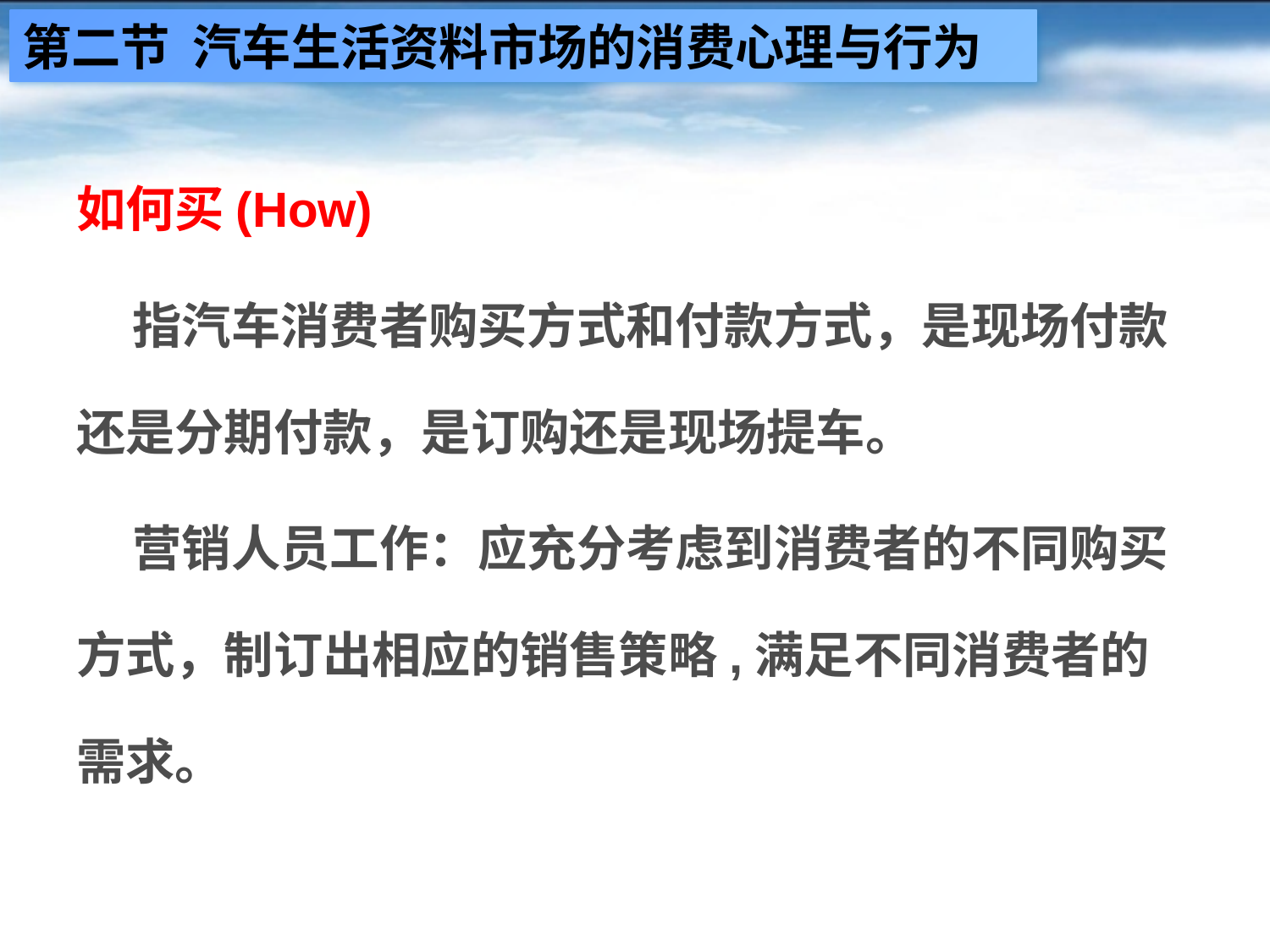

第二节  汽车生活资料市场的消费心理与行为
如何买(How)
    指汽车消费者购买方式和付款方式，是现场付款还是分期付款，是订购还是现场提车。
    营销人员工作：应充分考虑到消费者的不同购买方式，制订出相应的销售策略,满足不同消费者的需求。